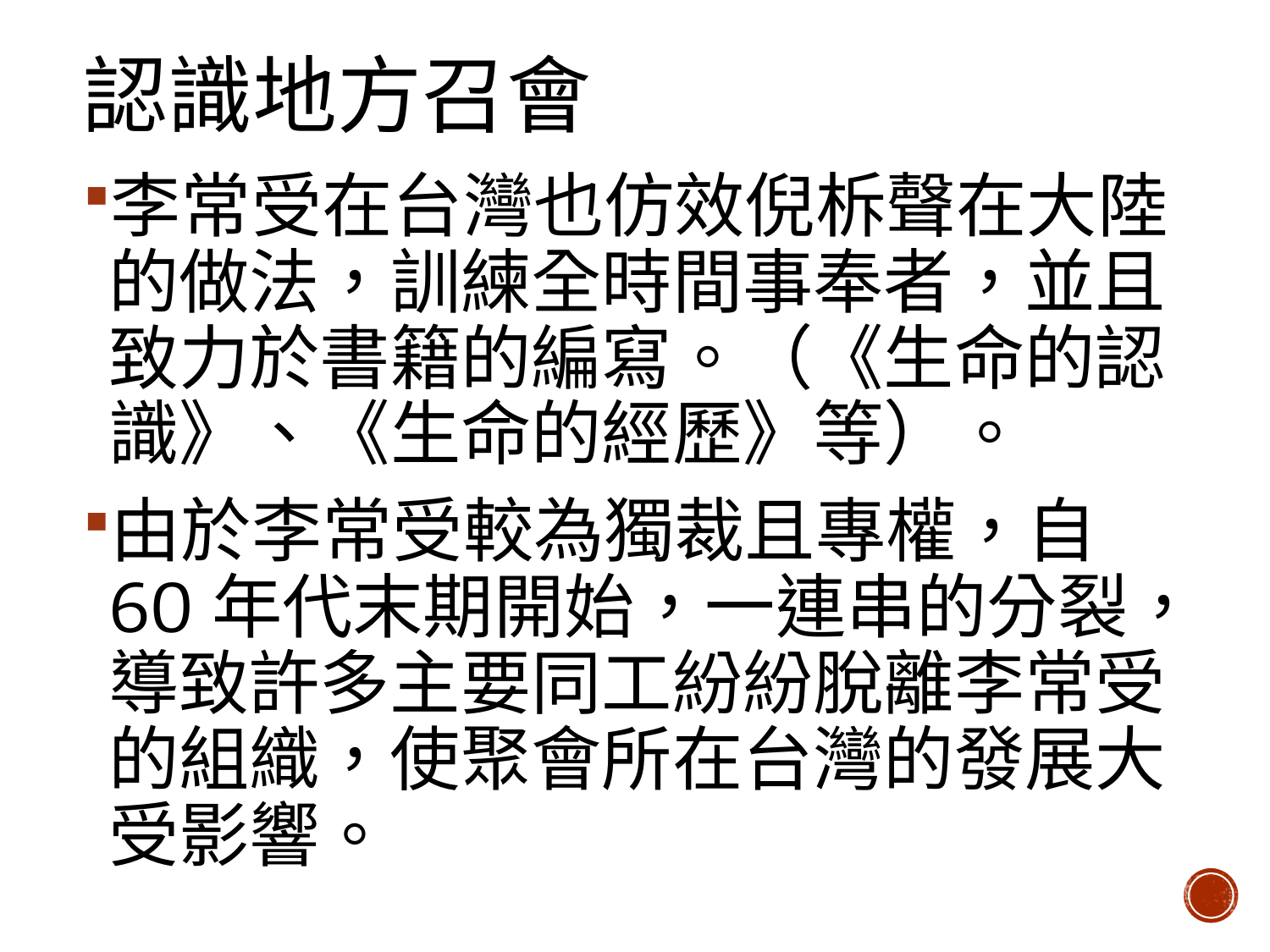

# 認識地方召會
李常受在台灣也仿效倪柝聲在大陸的做法，訓練全時間事奉者，並且致力於書籍的編寫。（《生命的認識》、《生命的經歷》等）。
由於李常受較為獨裁且專權，自60年代末期開始，一連串的分裂，導致許多主要同工紛紛脫離李常受的組織，使聚會所在台灣的發展大受影響。